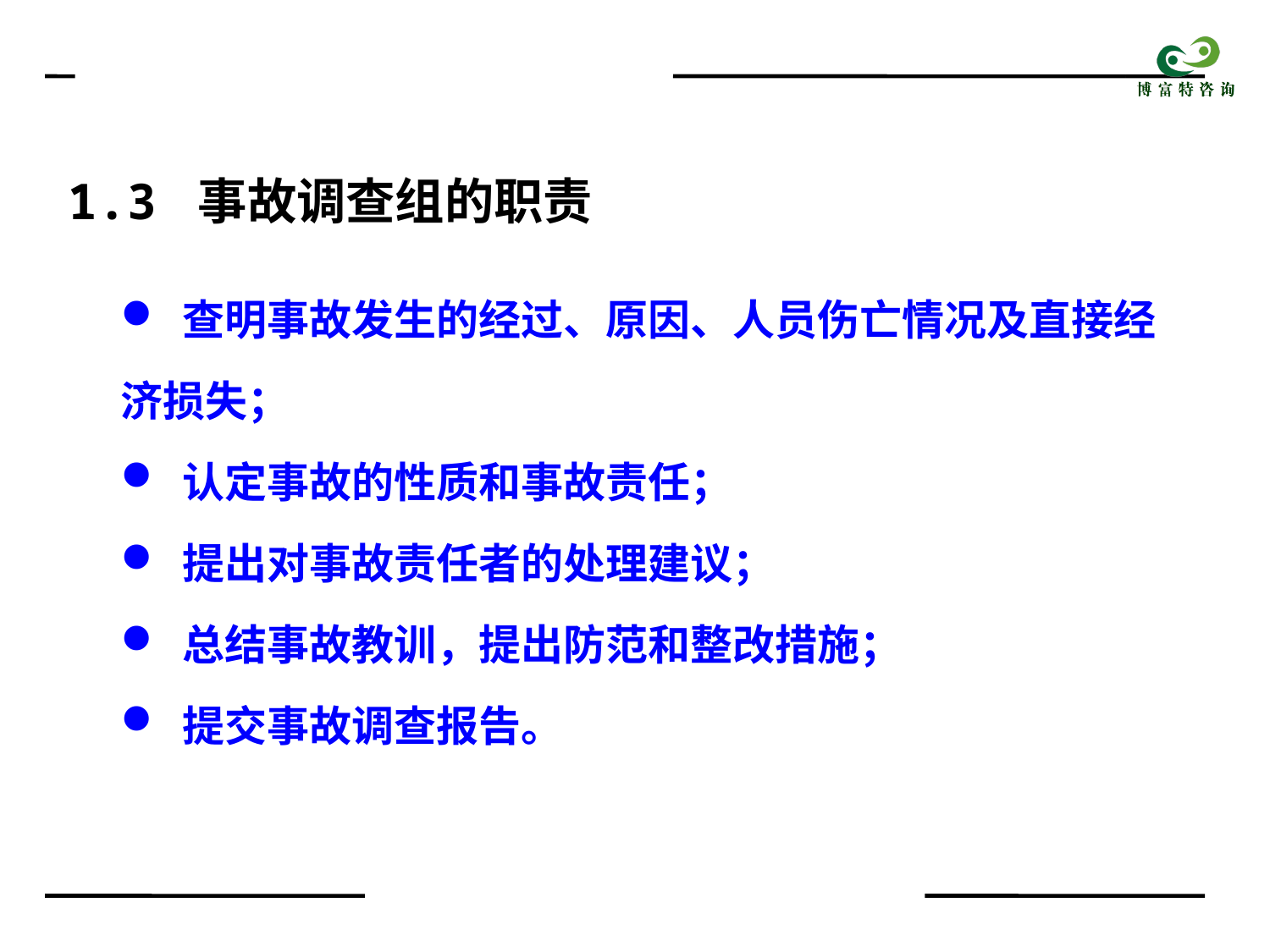

1.3 事故调查组的职责
 查明事故发生的经过、原因、人员伤亡情况及直接经济损失；
 认定事故的性质和事故责任；
 提出对事故责任者的处理建议；
 总结事故教训，提出防范和整改措施；
 提交事故调查报告。